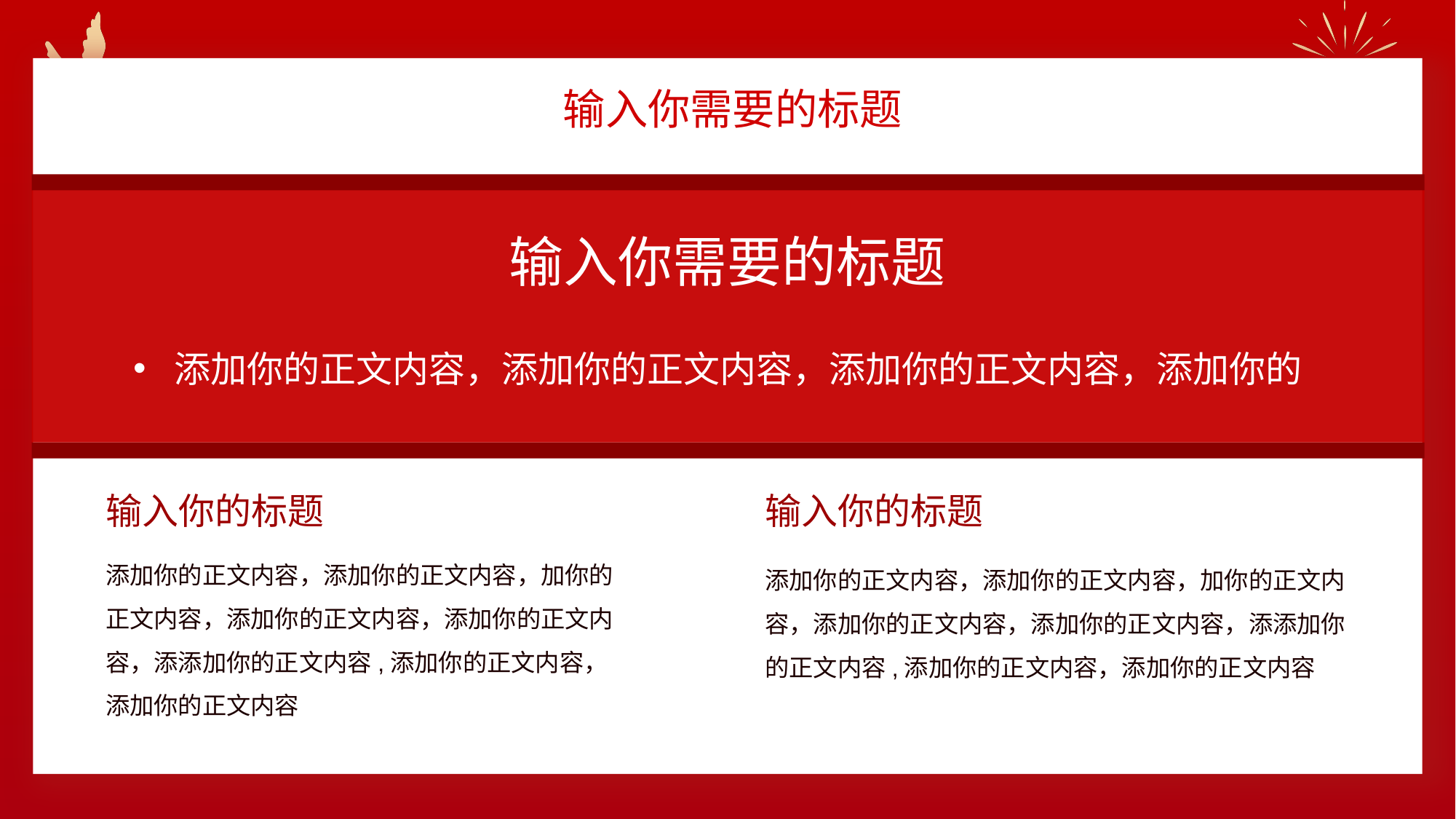

输入你需要的标题

输入你需要的标题
添加你的正文内容，添加你的正文内容，添加你的正文内容，添加你的

输入你的标题
输入你的标题
添加你的正文内容，添加你的正文内容，加你的正文内容，添加你的正文内容，添加你的正文内容，添添加你的正文内容,添加你的正文内容，添加你的正文内容
添加你的正文内容，添加你的正文内容，加你的正文内容，添加你的正文内容，添加你的正文内容，添添加你的正文内容,添加你的正文内容，添加你的正文内容